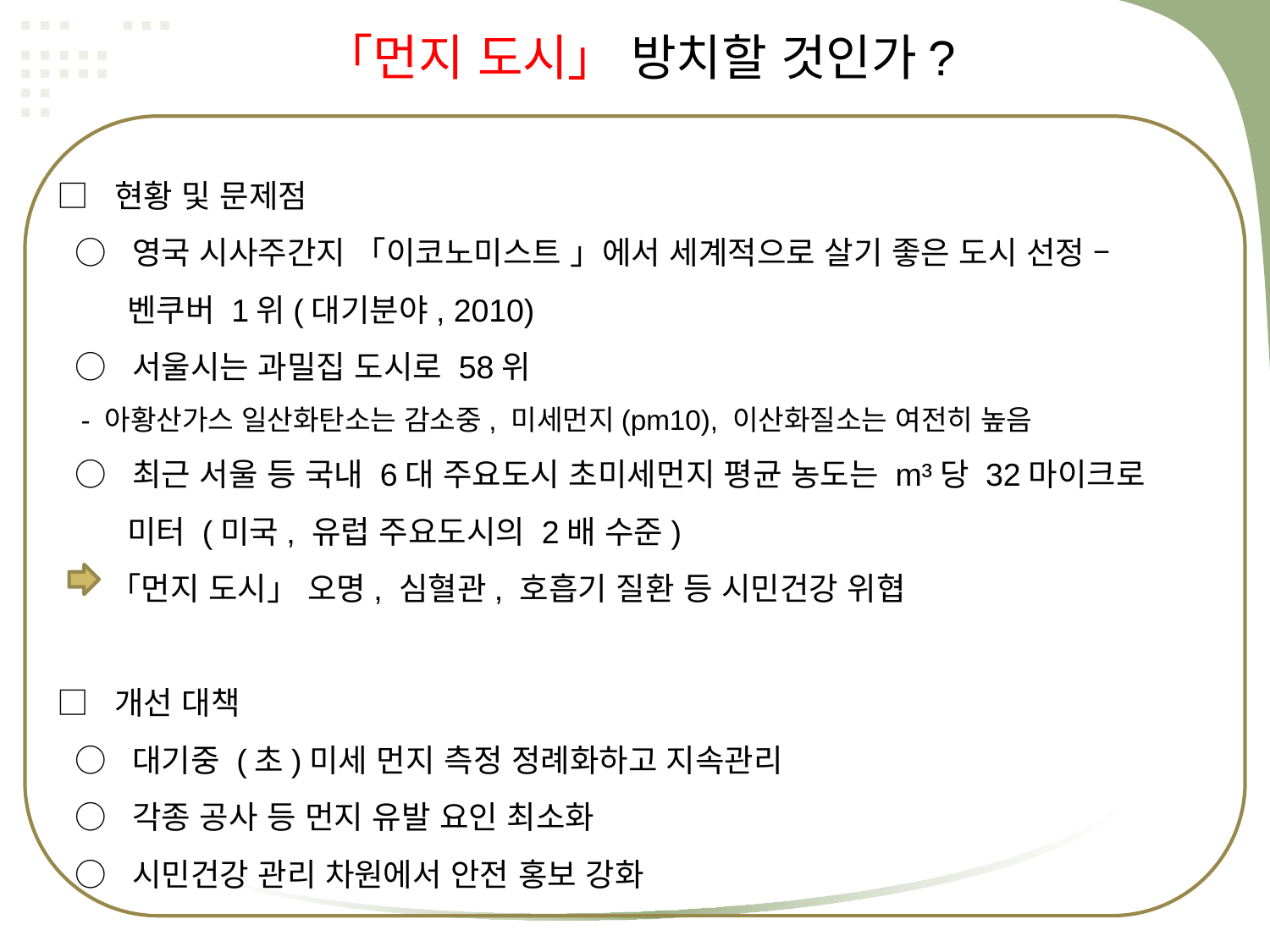

「먼지 도시」 방치할 것인가?

□  현황 및 문제점
  ○  영국 시사주간지 「이코노미스트 」에서 세계적으로 살기 좋은 도시 선정 –
       벤쿠버 1위(대기분야, 2010)
  ○  서울시는 과밀집 도시로 58위
   - 아황산가스 일산화탄소는 감소중, 미세먼지(pm10), 이산화질소는 여전히 높음
  ○  최근 서울 등 국내 6대 주요도시 초미세먼지 평균 농도는 m³당 32마이크로
       미터 (미국, 유럽 주요도시의 2배 수준)
     「먼지 도시」 오명, 심혈관, 호흡기 질환 등 시민건강 위협

□  개선 대책
  ○  대기중 (초)미세 먼지 측정 정례화하고 지속관리
  ○  각종 공사 등 먼지 유발 요인 최소화
  ○  시민건강 관리 차원에서 안전 홍보 강화